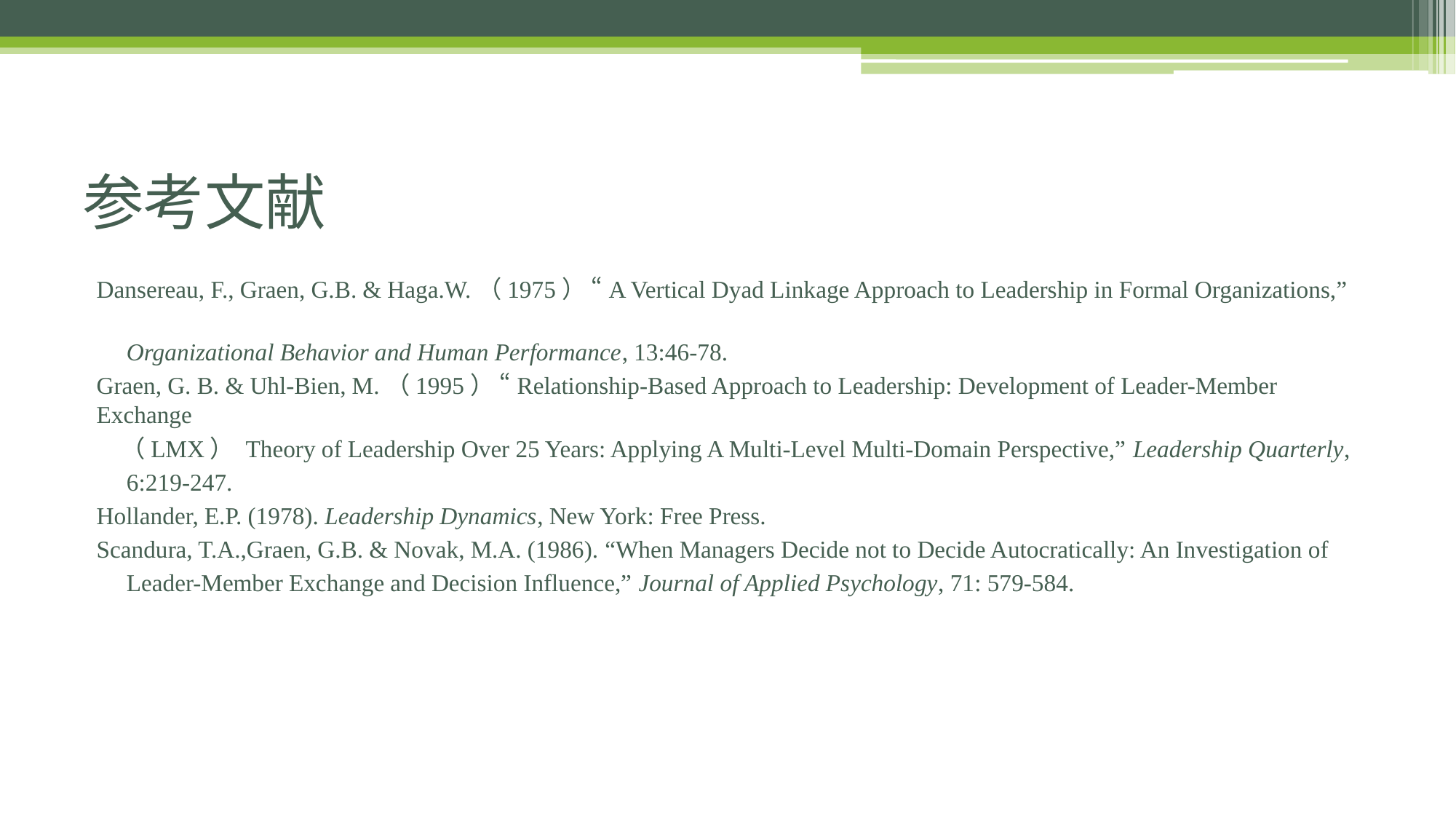

# 参考文献
Dansereau, F., Graen, G.B. & Haga.W.（1975） “A Vertical Dyad Linkage Approach to Leadership in Formal Organizations,”
　Organizational Behavior and Human Performance, 13:46-78.
Graen, G. B. & Uhl-Bien, M.（1995） “Relationship-Based Approach to Leadership: Development of Leader-Member Exchange
　（LMX） Theory of Leadership Over 25 Years: Applying A Multi-Level Multi-Domain Perspective,” Leadership Quarterly,
　6:219-247.
Hollander, E.P. (1978). Leadership Dynamics, New York: Free Press.
Scandura, T.A.,Graen, G.B. & Novak, M.A. (1986). “When Managers Decide not to Decide Autocratically: An Investigation of
　Leader-Member Exchange and Decision Influence,” Journal of Applied Psychology, 71: 579-584.